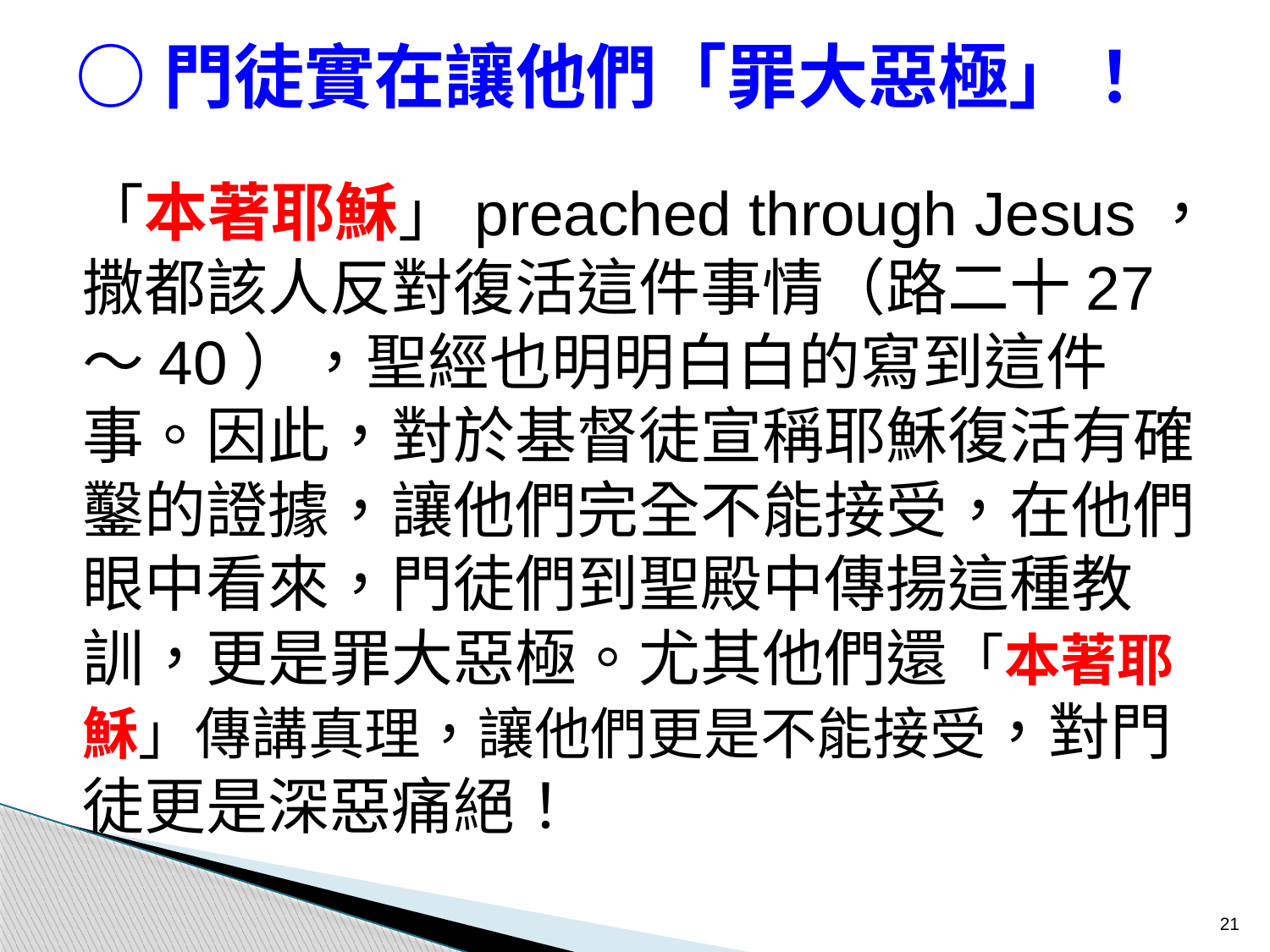

○門徒實在讓他們「罪大惡極」！
「本著耶穌」preached through Jesus，撒都該人反對復活這件事情（路二十27～40），聖經也明明白白的寫到這件事。因此，對於基督徒宣稱耶穌復活有確鑿的證據，讓他們完全不能接受，在他們眼中看來，門徒們到聖殿中傳揚這種教訓，更是罪大惡極。尤其他們還「本著耶穌」傳講真理，讓他們更是不能接受，對門徒更是深惡痛絕！
21